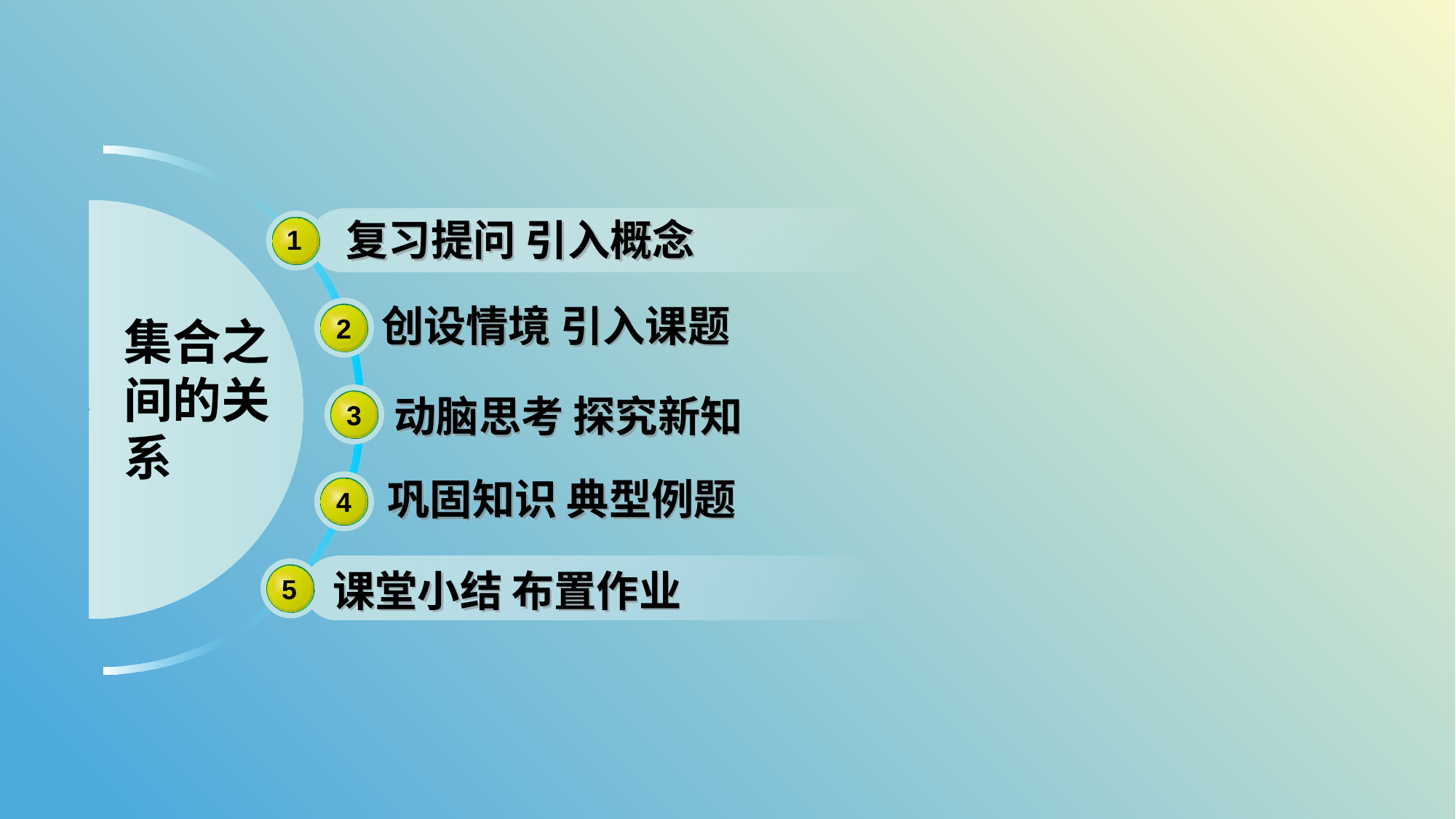

复习提问 引入概念

1
创设情境 引入课题

集合之
间的关
系
2

动脑思考 探究新知
3
巩固知识 典型例题

4

课堂小结 布置作业
5